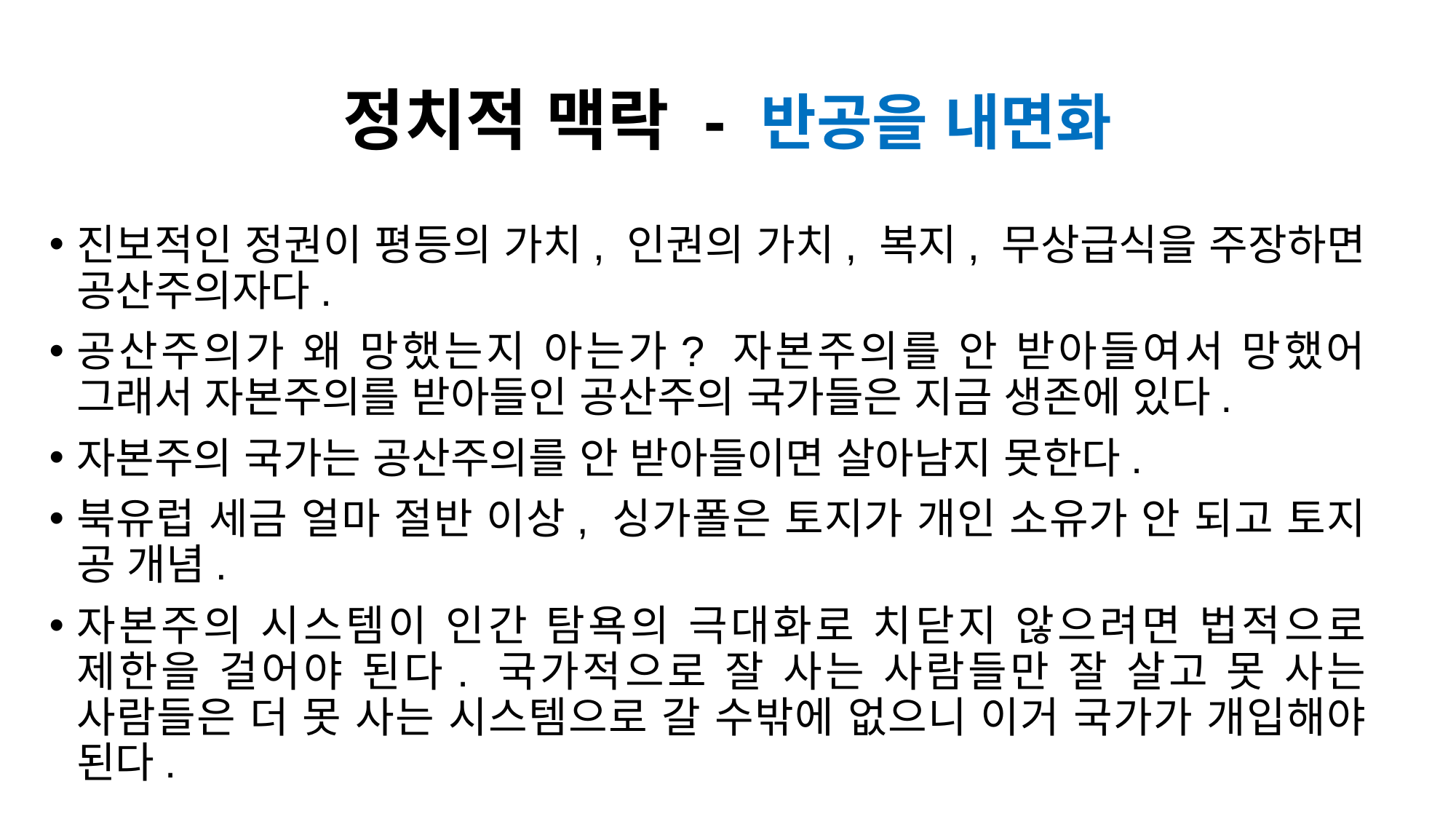

# 정치적 맥락 - 반공을 내면화
진보적인 정권이 평등의 가치, 인권의 가치, 복지, 무상급식을 주장하면 공산주의자다.
공산주의가 왜 망했는지 아는가? 자본주의를 안 받아들여서 망했어 그래서 자본주의를 받아들인 공산주의 국가들은 지금 생존에 있다.
자본주의 국가는 공산주의를 안 받아들이면 살아남지 못한다.
북유럽 세금 얼마 절반 이상, 싱가폴은 토지가 개인 소유가 안 되고 토지 공 개념.
자본주의 시스템이 인간 탐욕의 극대화로 치닫지 않으려면 법적으로 제한을 걸어야 된다. 국가적으로 잘 사는 사람들만 잘 살고 못 사는 사람들은 더 못 사는 시스템으로 갈 수밖에 없으니 이거 국가가 개입해야 된다.